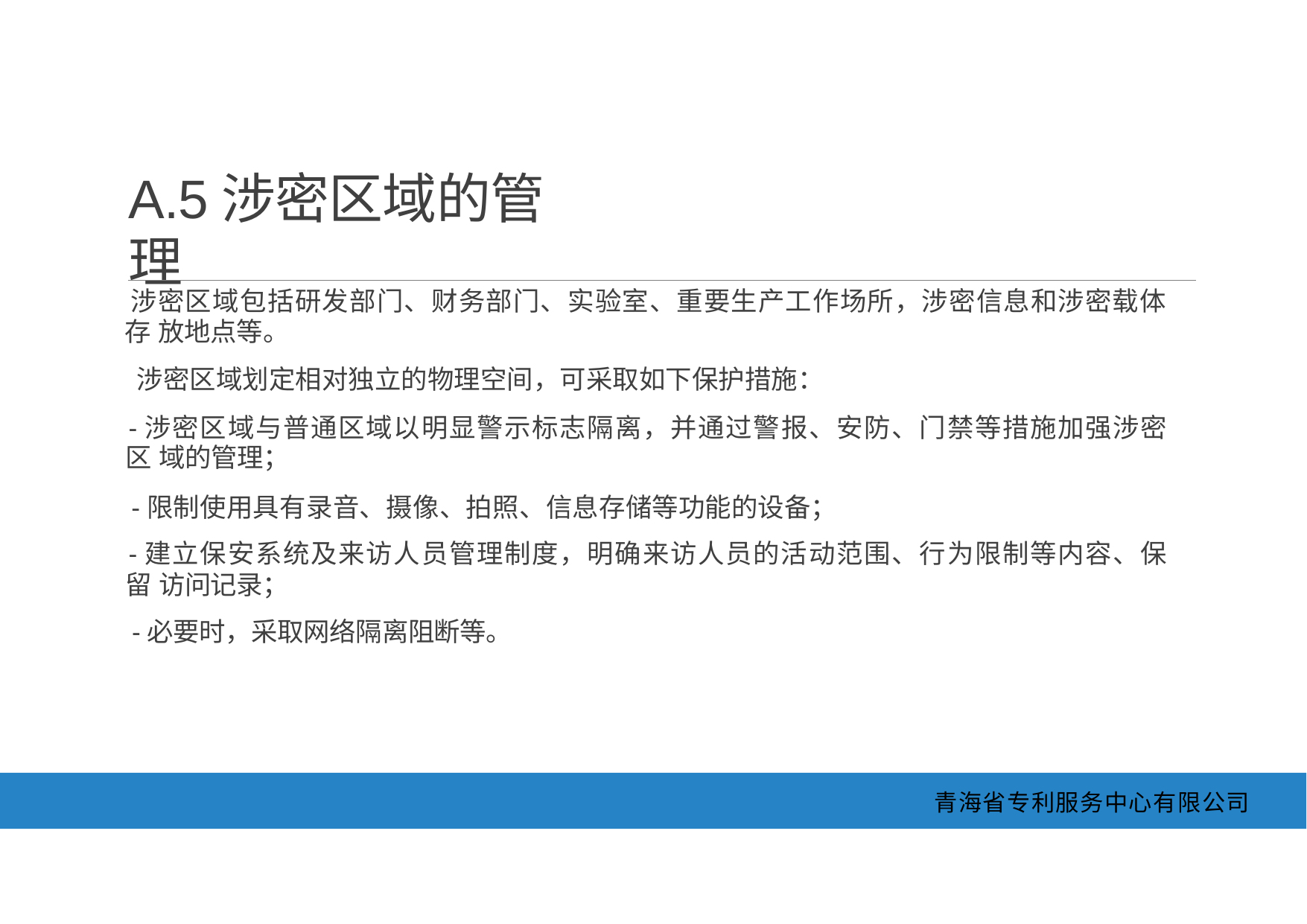

A.5涉密区域的管理

涉密区域包括研发部门、财务部门、实验室、重要生产工作场所，涉密信息和涉密载体存 放地点等。
涉密区域划定相对独立的物理空间，可采取如下保护措施：
-涉密区域与普通区域以明显警示标志隔离，并通过警报、安防、门禁等措施加强涉密区 域的管理；
-限制使用具有录音、摄像、拍照、信息存储等功能的设备；
-建立保安系统及来访人员管理制度，明确来访人员的活动范围、行为限制等内容、保留 访问记录；

-必要时，采取网络隔离阻断等。

青海省专利服务中心有限公司